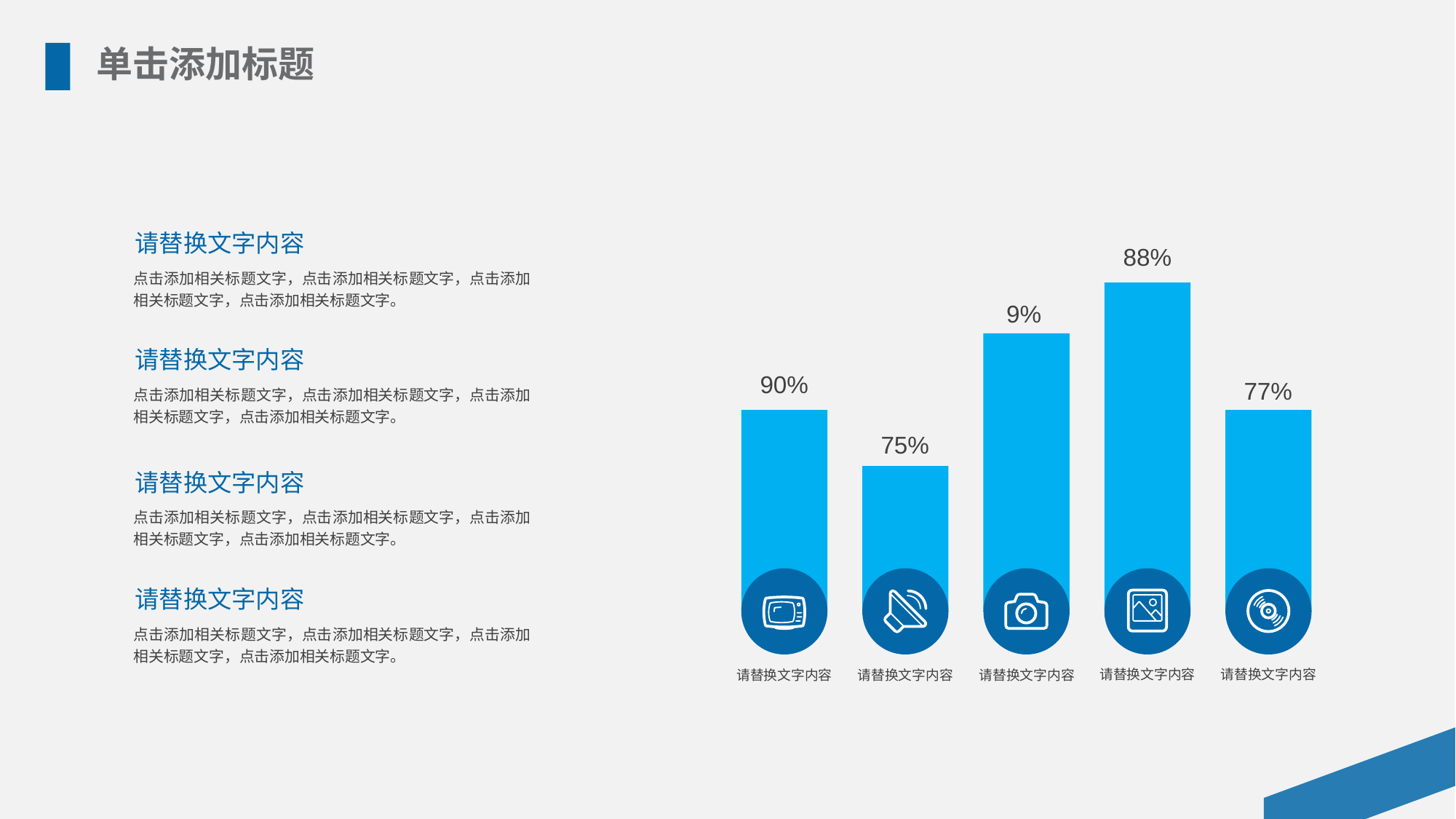

单击添加标题

请替换文字内容
88%
点击添加相关标题文字，点击添加相关标题文字，点击添加相关标题文字，点击添加相关标题文字。

9%

请替换文字内容
90%
77%
点击添加相关标题文字，点击添加相关标题文字，点击添加相关标题文字，点击添加相关标题文字。

75%
请替换文字内容

点击添加相关标题文字，点击添加相关标题文字，点击添加相关标题文字，点击添加相关标题文字。

请替换文字内容

点击添加相关标题文字，点击添加相关标题文字，点击添加相关标题文字，点击添加相关标题文字。
请替换文字内容
请替换文字内容
请替换文字内容
请替换文字内容
请替换文字内容